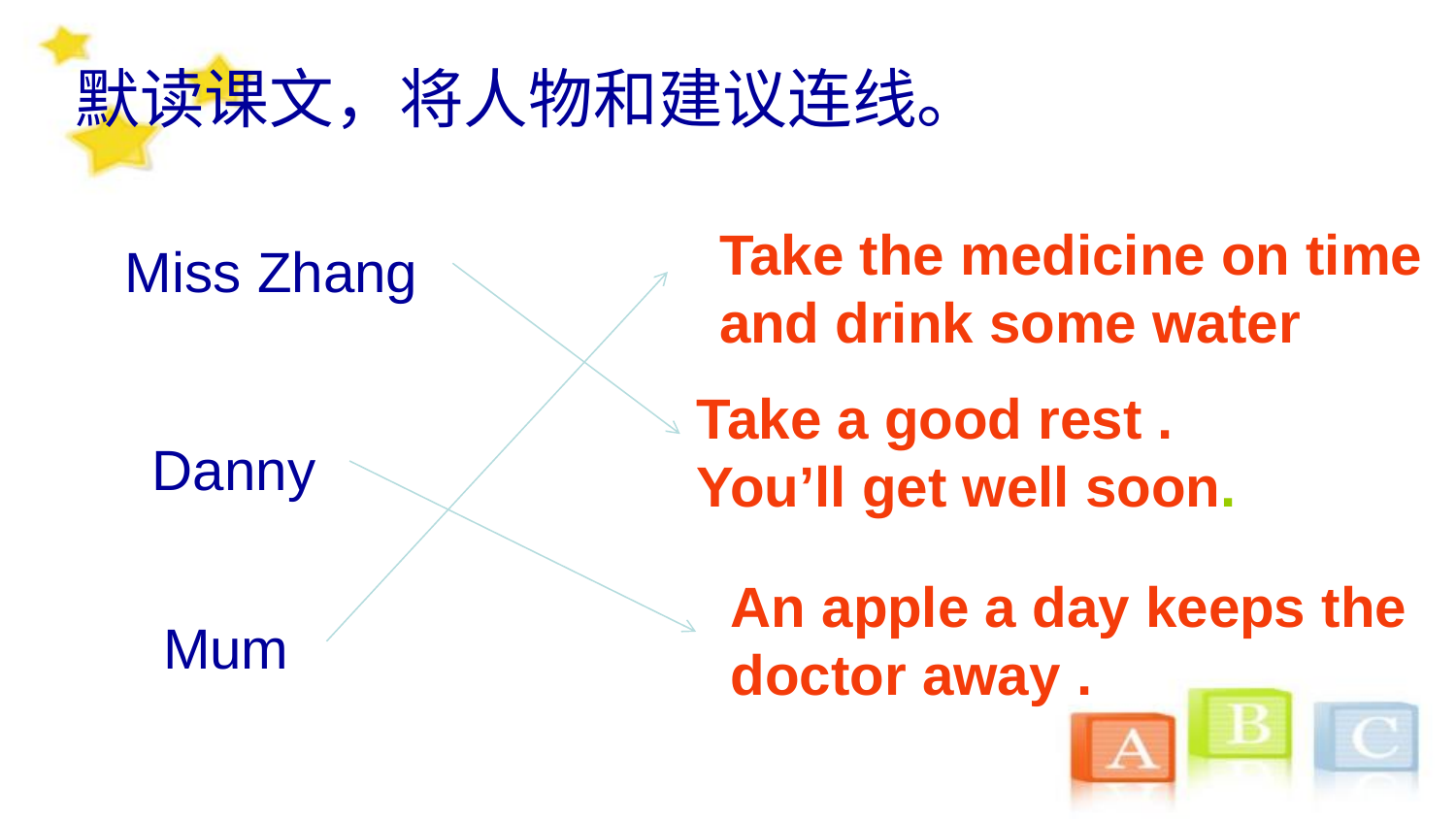

默读课文，将人物和建议连线。
Take the medicine on time
and drink some water
Miss Zhang
Take a good rest .
You’ll get well soon.
Danny
An apple a day keeps the doctor away .
Mum